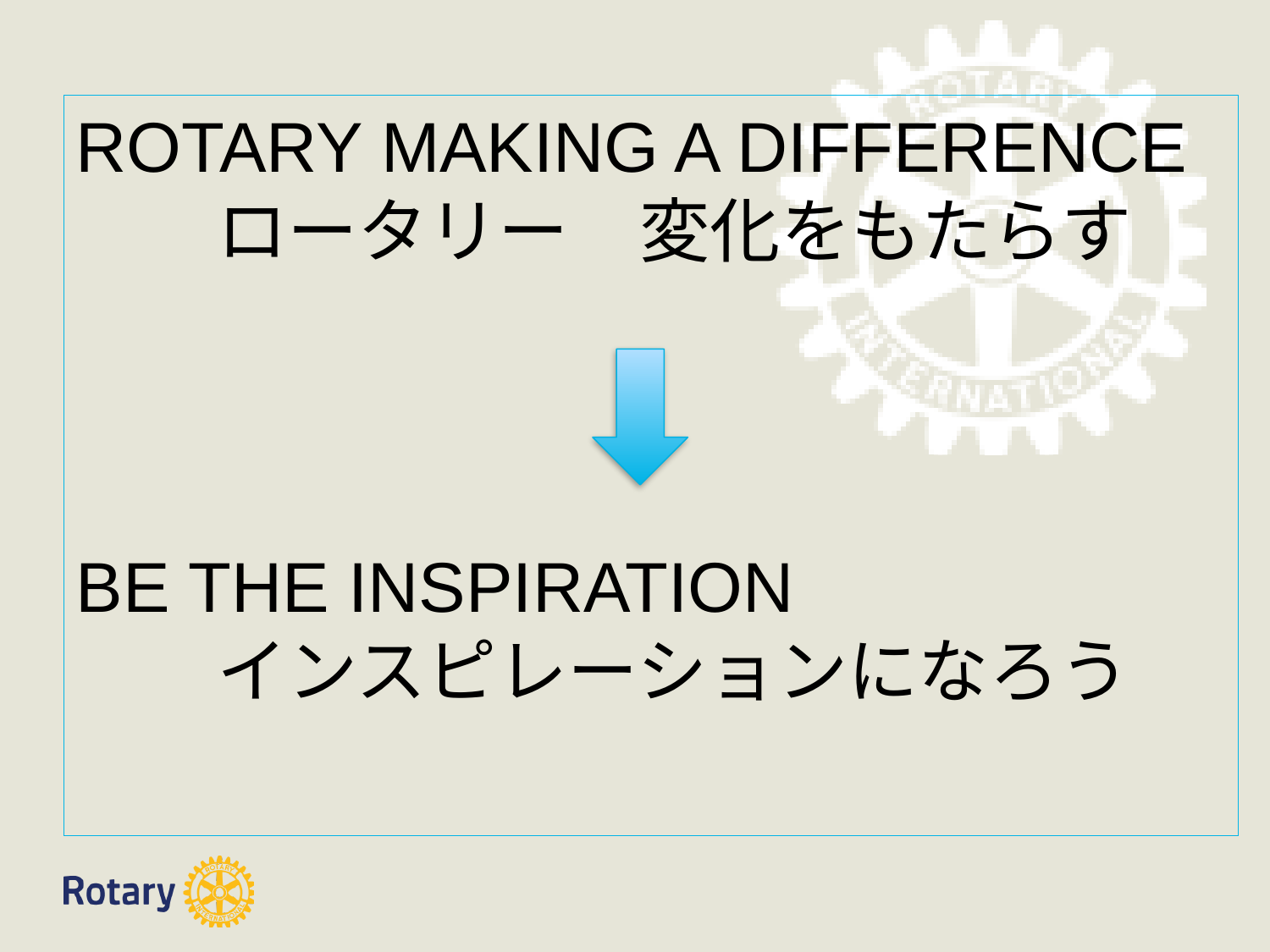

ROTARY MAKING A DIFFERENCE
　　ロータリー　変化をもたらす

BE THE INSPIRATION
　　インスピレーションになろう